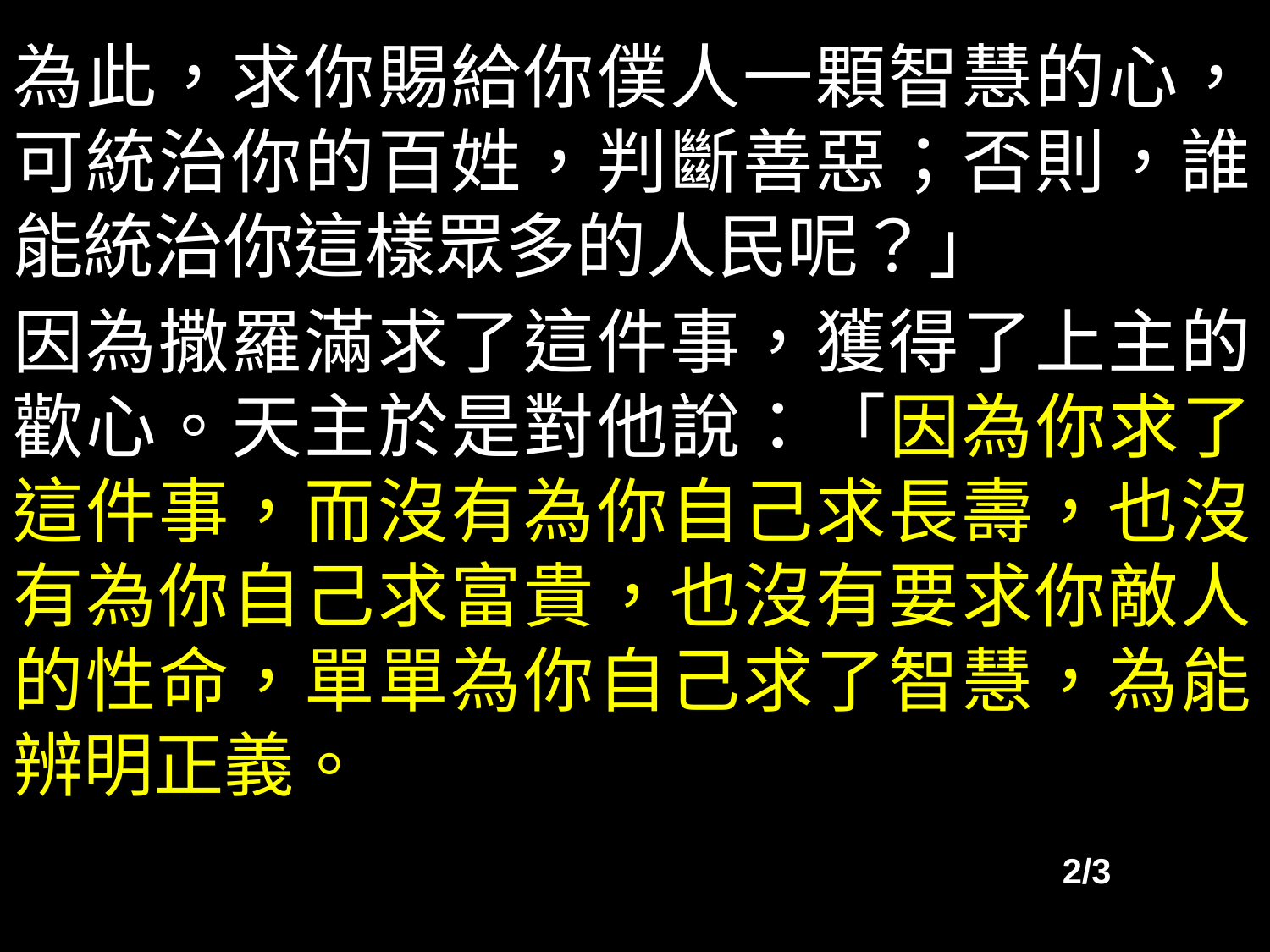

為此，求你賜給你僕人一顆智慧的心，可統治你的百姓，判斷善惡；否則，誰能統治你這樣眾多的人民呢？」
因為撒羅滿求了這件事，獲得了上主的歡心。天主於是對他說：「因為你求了這件事，而沒有為你自己求長壽，也沒有為你自己求富貴，也沒有要求你敵人的性命，單單為你自己求了智慧，為能辨明正義。
2/3